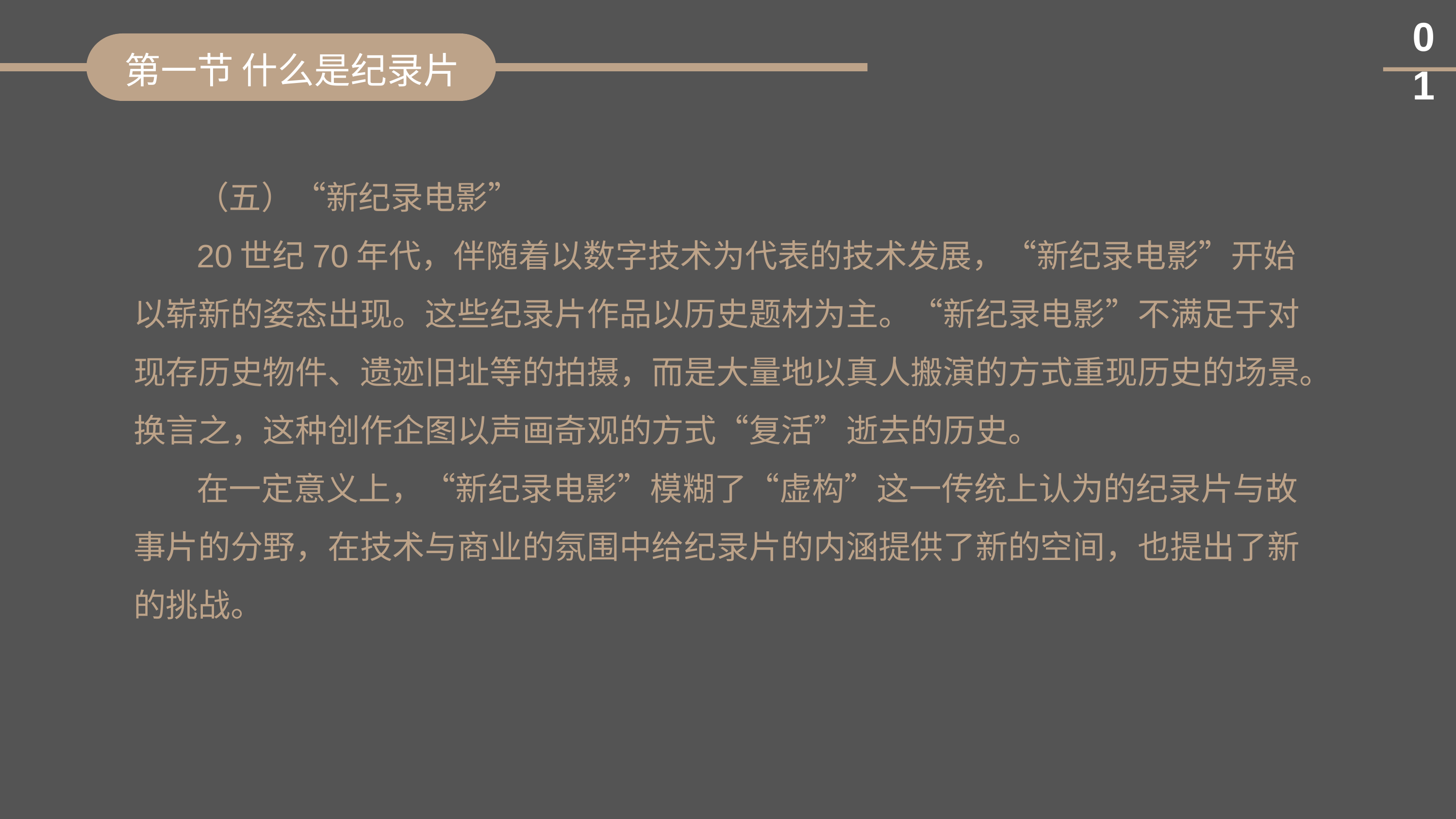

01

第一节 什么是纪录片

（五）“新纪录电影”
20世纪70年代，伴随着以数字技术为代表的技术发展，“新纪录电影”开始
以崭新的姿态出现。这些纪录片作品以历史题材为主。“新纪录电影”不满足于对现存历史物件、遗迹旧址等的拍摄，而是大量地以真人搬演的方式重现历史的场景。换言之，这种创作企图以声画奇观的方式“复活”逝去的历史。
在一定意义上，“新纪录电影”模糊了“虚构”这一传统上认为的纪录片与故
事片的分野，在技术与商业的氛围中给纪录片的内涵提供了新的空间，也提出了新的挑战。